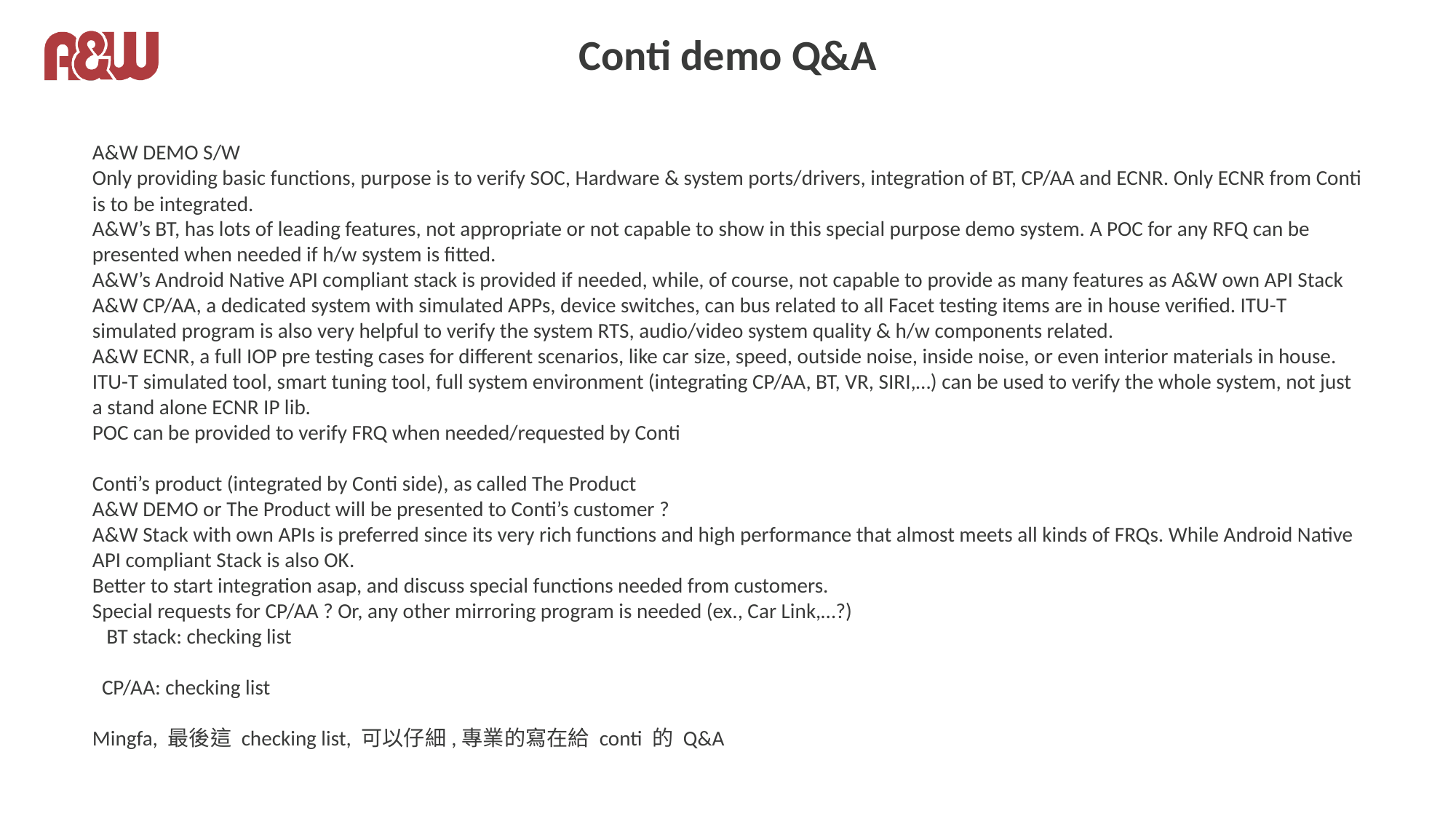

# Conti demo Q&A
A&W DEMO S/W
Only providing basic functions, purpose is to verify SOC, Hardware & system ports/drivers, integration of BT, CP/AA and ECNR. Only ECNR from Conti is to be integrated.
A&W’s BT, has lots of leading features, not appropriate or not capable to show in this special purpose demo system. A POC for any RFQ can be presented when needed if h/w system is fitted.
A&W’s Android Native API compliant stack is provided if needed, while, of course, not capable to provide as many features as A&W own API Stack
A&W CP/AA, a dedicated system with simulated APPs, device switches, can bus related to all Facet testing items are in house verified. ITU-T simulated program is also very helpful to verify the system RTS, audio/video system quality & h/w components related.
A&W ECNR, a full IOP pre testing cases for different scenarios, like car size, speed, outside noise, inside noise, or even interior materials in house. ITU-T simulated tool, smart tuning tool, full system environment (integrating CP/AA, BT, VR, SIRI,…) can be used to verify the whole system, not just a stand alone ECNR IP lib.
POC can be provided to verify FRQ when needed/requested by Conti

Conti’s product (integrated by Conti side), as called The Product
A&W DEMO or The Product will be presented to Conti’s customer ?
A&W Stack with own APIs is preferred since its very rich functions and high performance that almost meets all kinds of FRQs. While Android Native API compliant Stack is also OK.
Better to start integration asap, and discuss special functions needed from customers.
Special requests for CP/AA ? Or, any other mirroring program is needed (ex., Car Link,…?)
   BT stack: checking list

  CP/AA: checking list

Mingfa, 最後這 checking list, 可以仔細,專業的寫在給 conti 的 Q&A